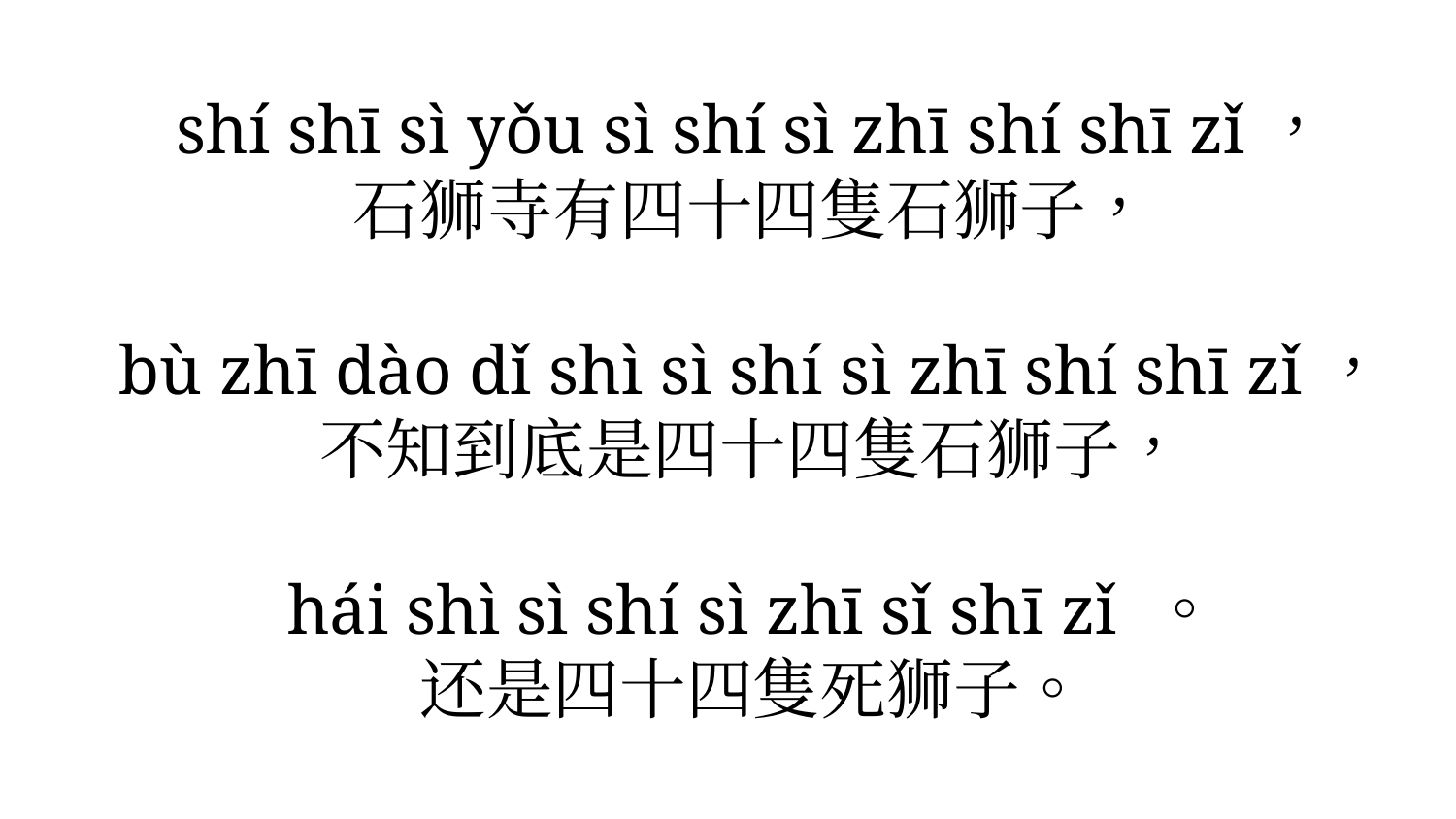

shí shī sì yǒu sì shí sì zhī shí shī zǐ，
石狮寺有四十四隻石狮子，

bù zhī dào dǐ shì sì shí sì zhī shí shī zǐ，
不知到底是四十四隻石狮子，

hái shì sì shí sì zhī sǐ shī zǐ 。
还是四十四隻死狮子。